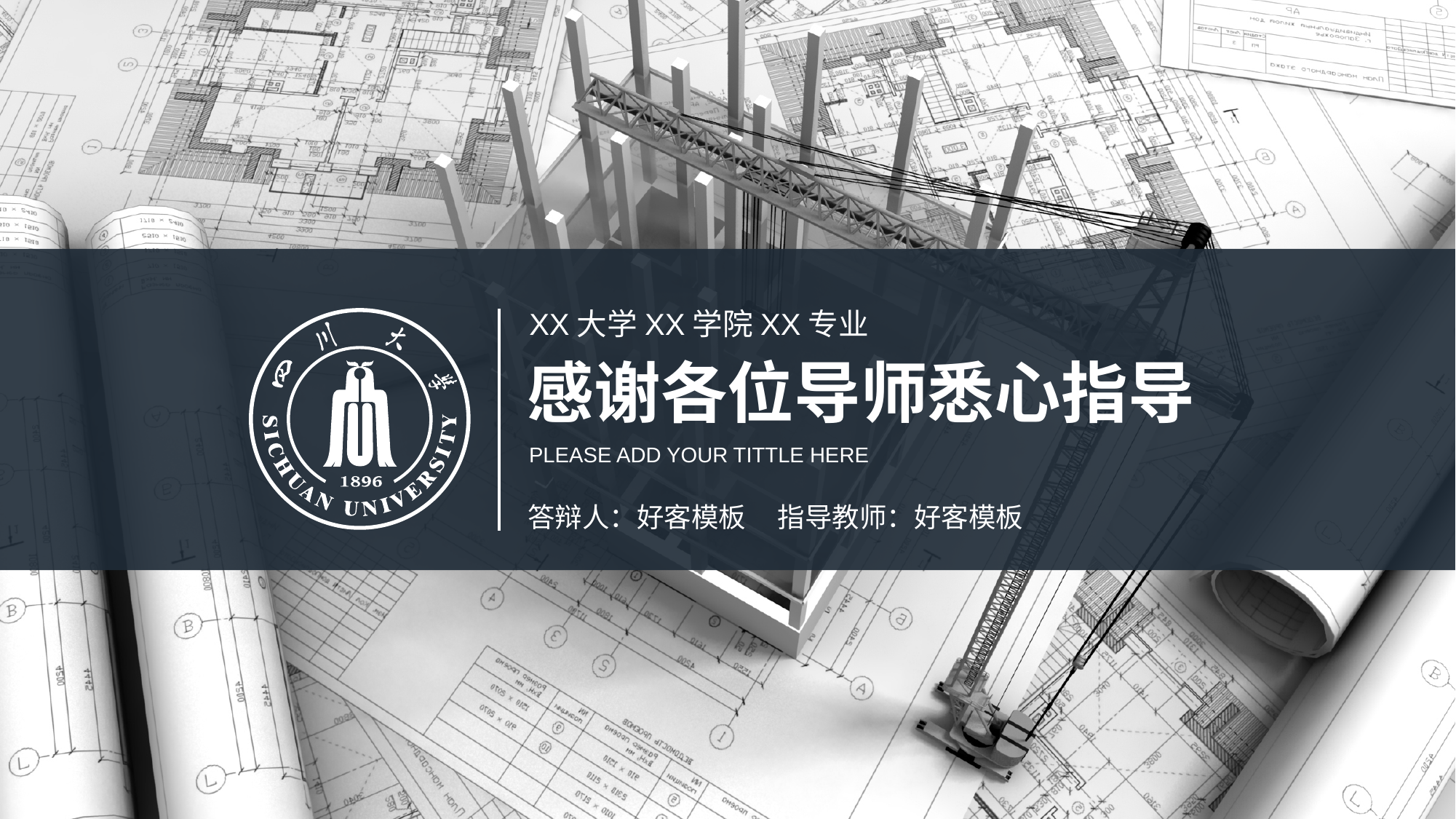

XX大学XX学院XX专业

感谢各位导师悉心指导
PLEASE ADD YOUR TITTLE HERE
答辩人：好客模板
指导教师：好客模板